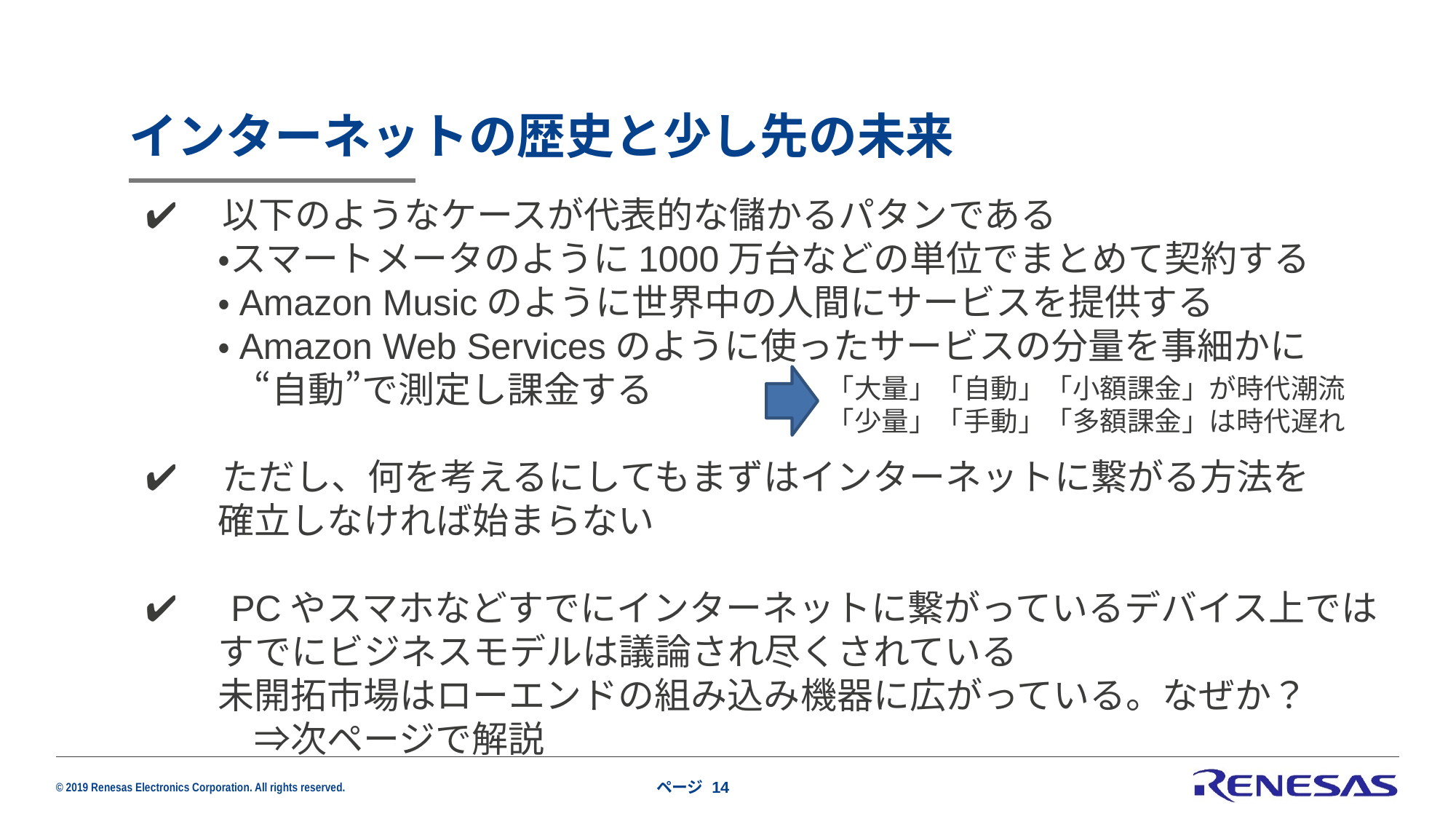

# インターネットの歴史と少し先の未来
✔　以下のようなケースが代表的な儲かるパタンである
　　・スマートメータのように1000万台などの単位でまとめて契約する
　　・Amazon Musicのように世界中の人間にサービスを提供する
　　・Amazon Web Servicesのように使ったサービスの分量を事細かに
　　　“自動”で測定し課金する

✔　ただし、何を考えるにしてもまずはインターネットに繋がる方法を
　　確立しなければ始まらない

✔　PCやスマホなどすでにインターネットに繋がっているデバイス上では
　　すでにビジネスモデルは議論され尽くされている
　　未開拓市場はローエンドの組み込み機器に広がっている。なぜか？
　　　⇒次ページで解説
「大量」「自動」「小額課金」が時代潮流
「少量」「手動」「多額課金」は時代遅れ

ページ 14